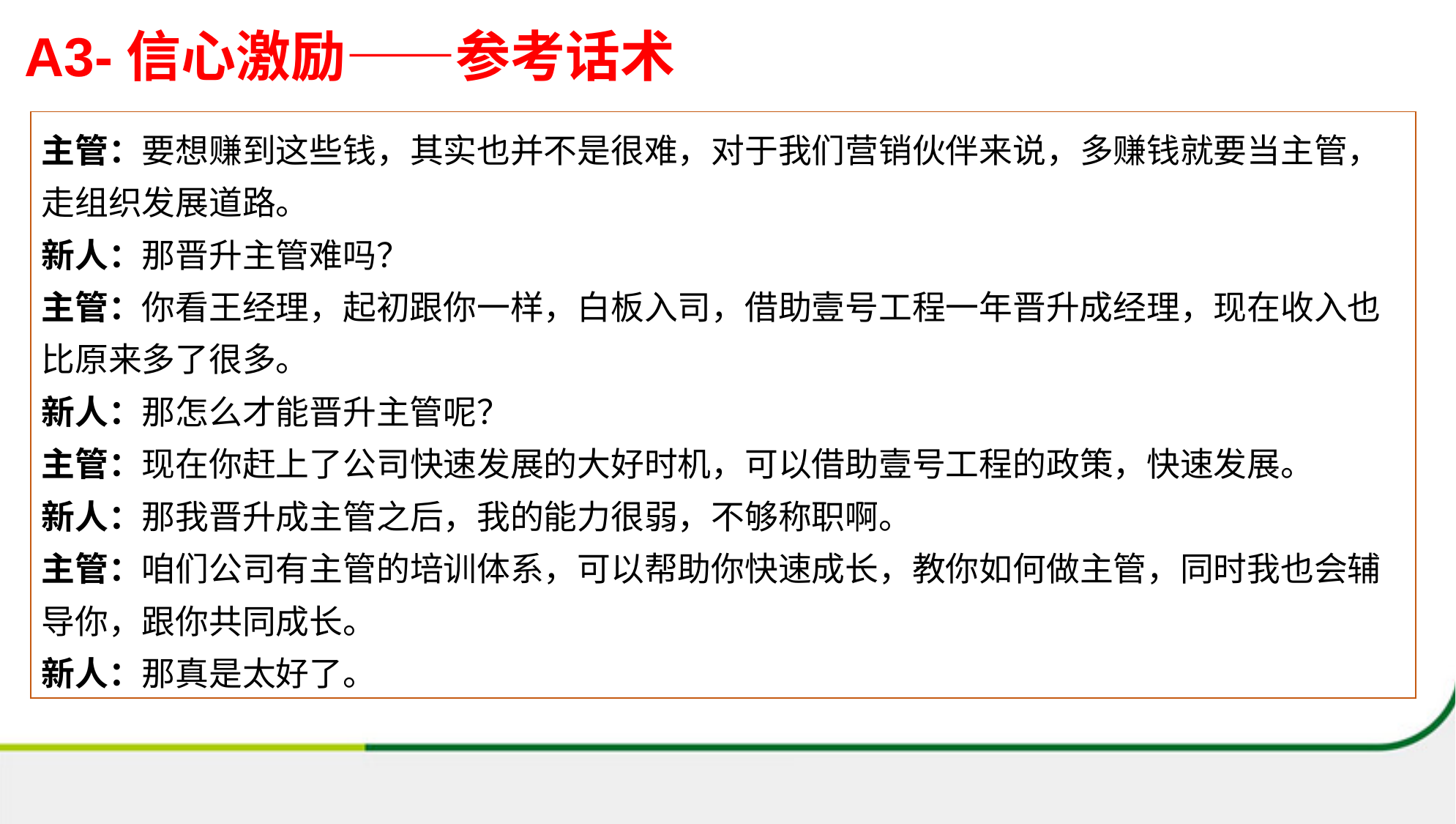

# A3-信心激励——参考话术
主管：要想赚到这些钱，其实也并不是很难，对于我们营销伙伴来说，多赚钱就要当主管，走组织发展道路。
新人：那晋升主管难吗？
主管：你看王经理，起初跟你一样，白板入司，借助壹号工程一年晋升成经理，现在收入也比原来多了很多。
新人：那怎么才能晋升主管呢？
主管：现在你赶上了公司快速发展的大好时机，可以借助壹号工程的政策，快速发展。
新人：那我晋升成主管之后，我的能力很弱，不够称职啊。
主管：咱们公司有主管的培训体系，可以帮助你快速成长，教你如何做主管，同时我也会辅导你，跟你共同成长。
新人：那真是太好了。